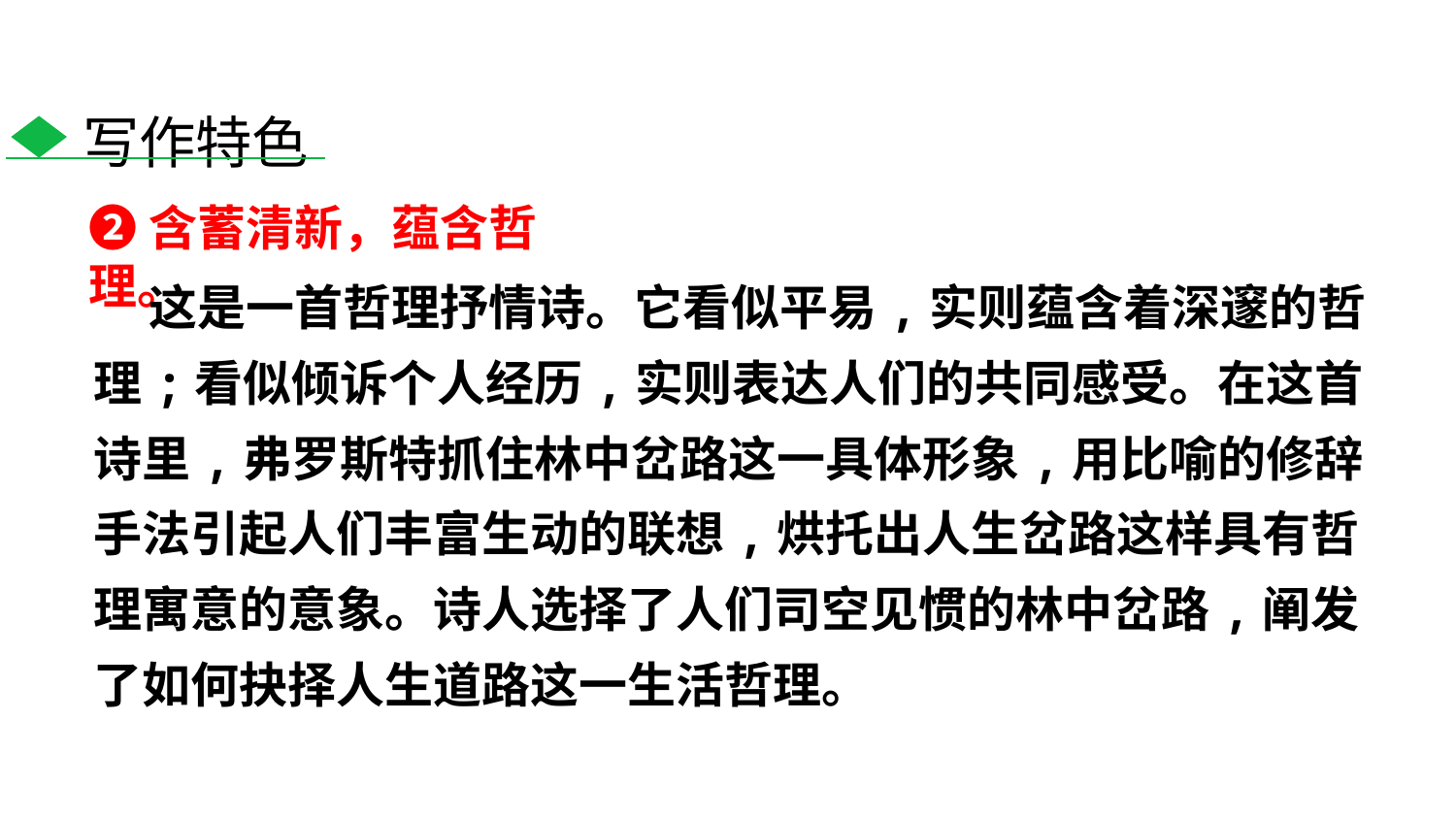

写作特色

❷含蓄清新，蕴含哲理。
    这是一首哲理抒情诗。它看似平易,实则蕴含着深邃的哲理;看似倾诉个人经历,实则表达人们的共同感受。在这首诗里,弗罗斯特抓住林中岔路这一具体形象,用比喻的修辞手法引起人们丰富生动的联想,烘托出人生岔路这样具有哲理寓意的意象。诗人选择了人们司空见惯的林中岔路,阐发了如何抉择人生道路这一生活哲理。